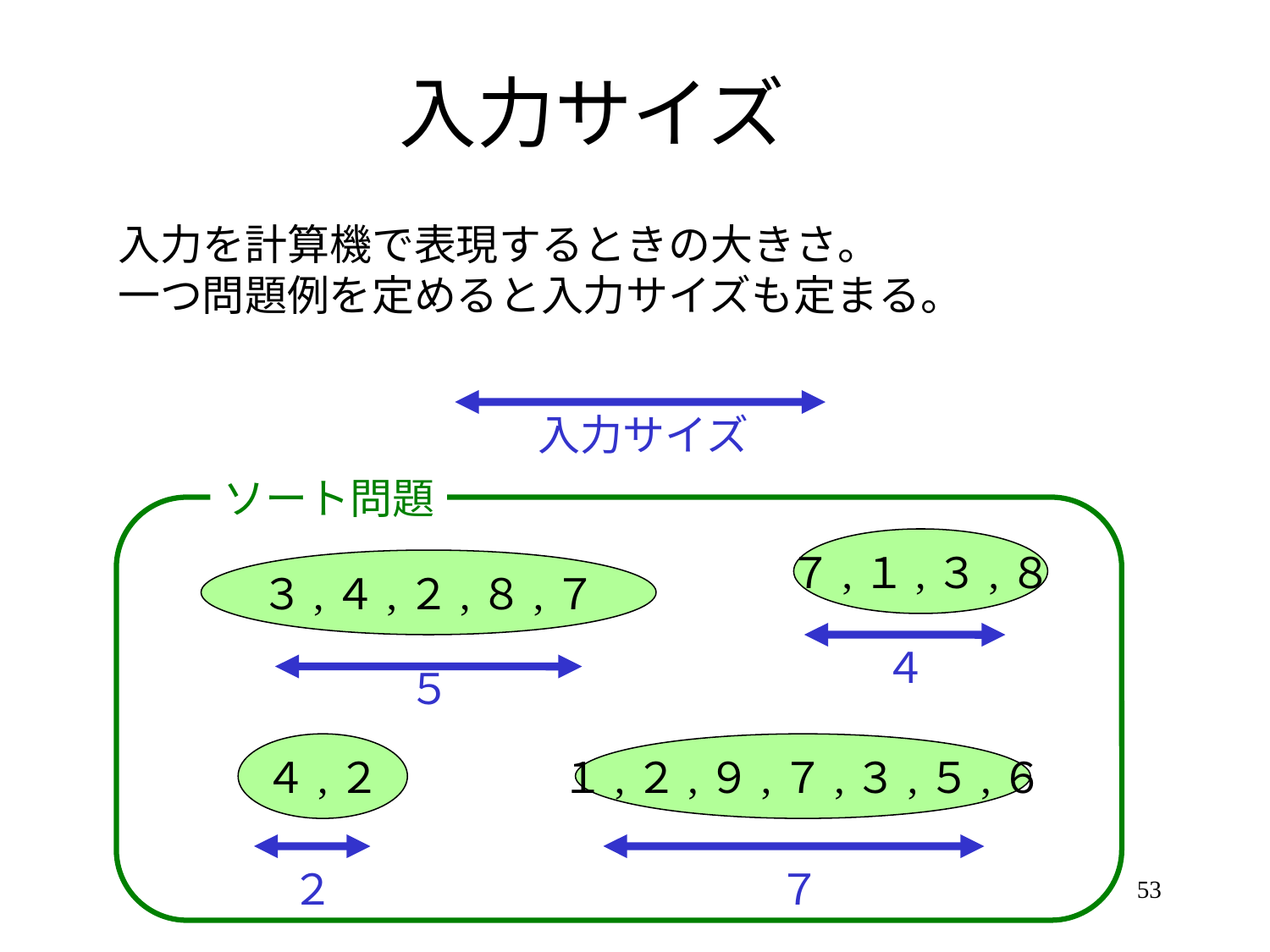

# 入力サイズ
入力を計算機で表現するときの大きさ。
一つ問題例を定めると入力サイズも定まる。

入力サイズ
ソート問題

７,１,３,８
３,４,２,８,７

４
５

４,２
１,２,９,７,３,５,６

２
７
53